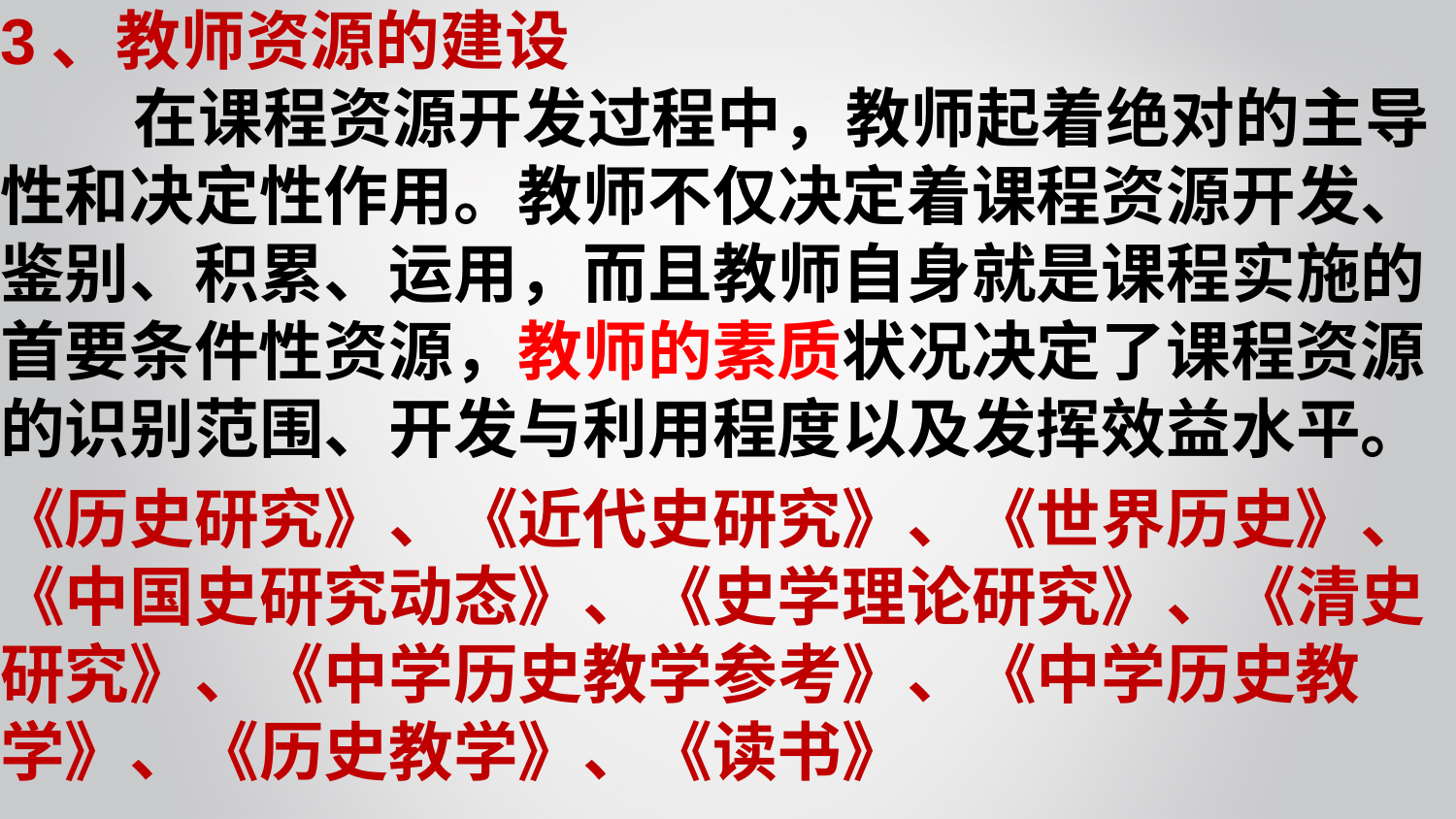

3、教师资源的建设
        在课程资源开发过程中，教师起着绝对的主导性和决定性作用。教师不仅决定着课程资源开发、鉴别、积累、运用，而且教师自身就是课程实施的首要条件性资源，教师的素质状况决定了课程资源的识别范围、开发与利用程度以及发挥效益水平。

《历史研究》、《近代史研究》、《世界历史》、《中国史研究动态》、《史学理论研究》、《清史研究》、《中学历史教学参考》、《中学历史教学》、《历史教学》、《读书》